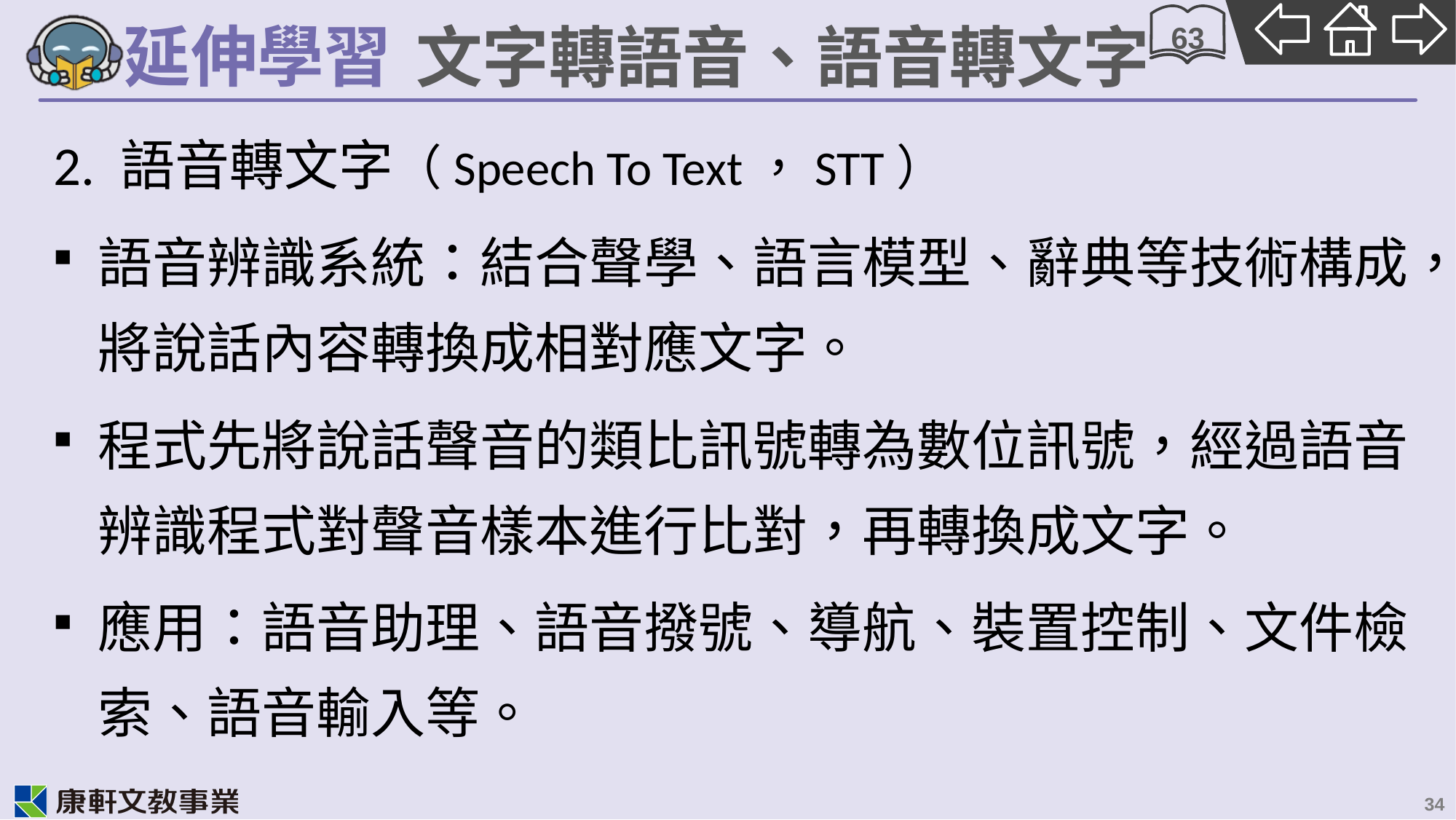

63
# 文字轉語音、語音轉文字
2. 語音轉文字（Speech To Text，STT）
語音辨識系統：結合聲學、語言模型、辭典等技術構成，將說話內容轉換成相對應文字。
程式先將說話聲音的類比訊號轉為數位訊號，經過語音辨識程式對聲音樣本進行比對，再轉換成文字。
應用：語音助理、語音撥號、導航、裝置控制、文件檢索、語音輸入等。
34